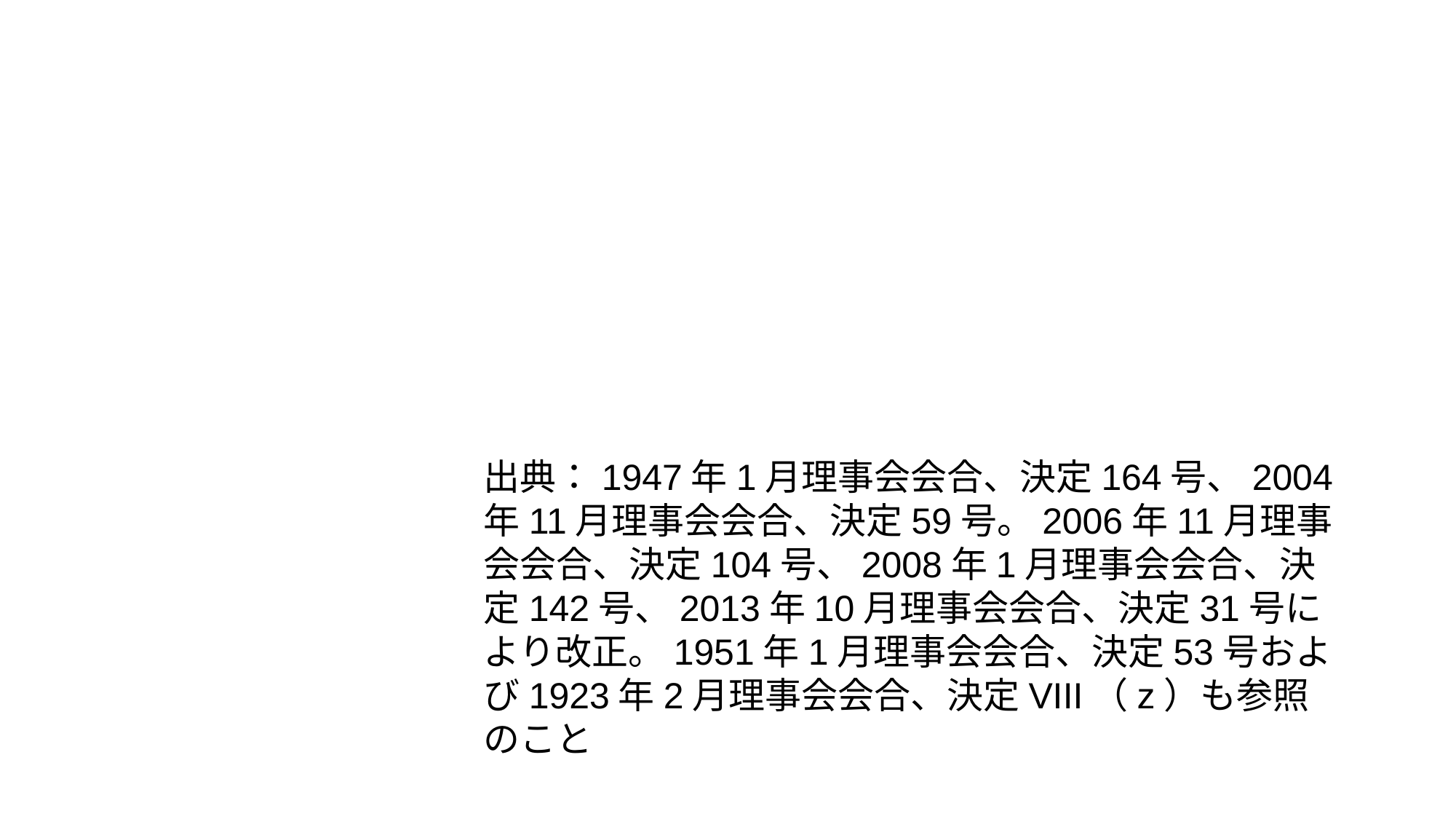

出典：1947年1月理事会会合、決定164号、2004年11月理事会会合、決定59号。2006年11月理事会会合、決定104号、2008年1月理事会会合、決定142号、2013年10月理事会会合、決定31号により改正。1951年1月理事会会合、決定53号および1923年2月理事会会合、決定VIII（z）も参照のこと